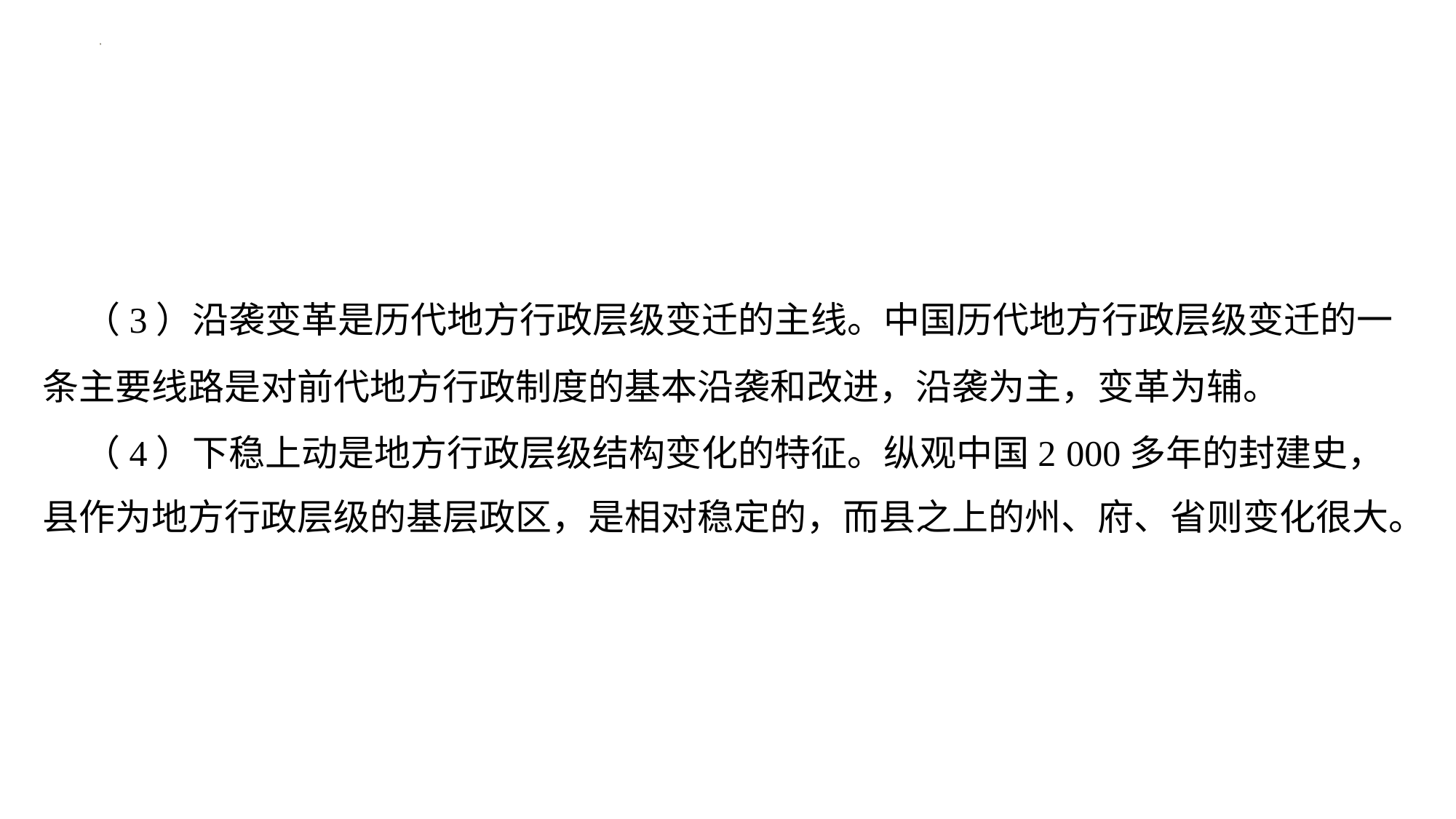

（3）沿袭变革是历代地方行政层级变迁的主线。中国历代地方行政层级变迁的一
条主要线路是对前代地方行政制度的基本沿袭和改进，沿袭为主，变革为辅。
    （4）下稳上动是地方行政层级结构变化的特征。纵观中国2 000多年的封建史，
县作为地方行政层级的基层政区，是相对稳定的，而县之上的州、府、省则变化很大。